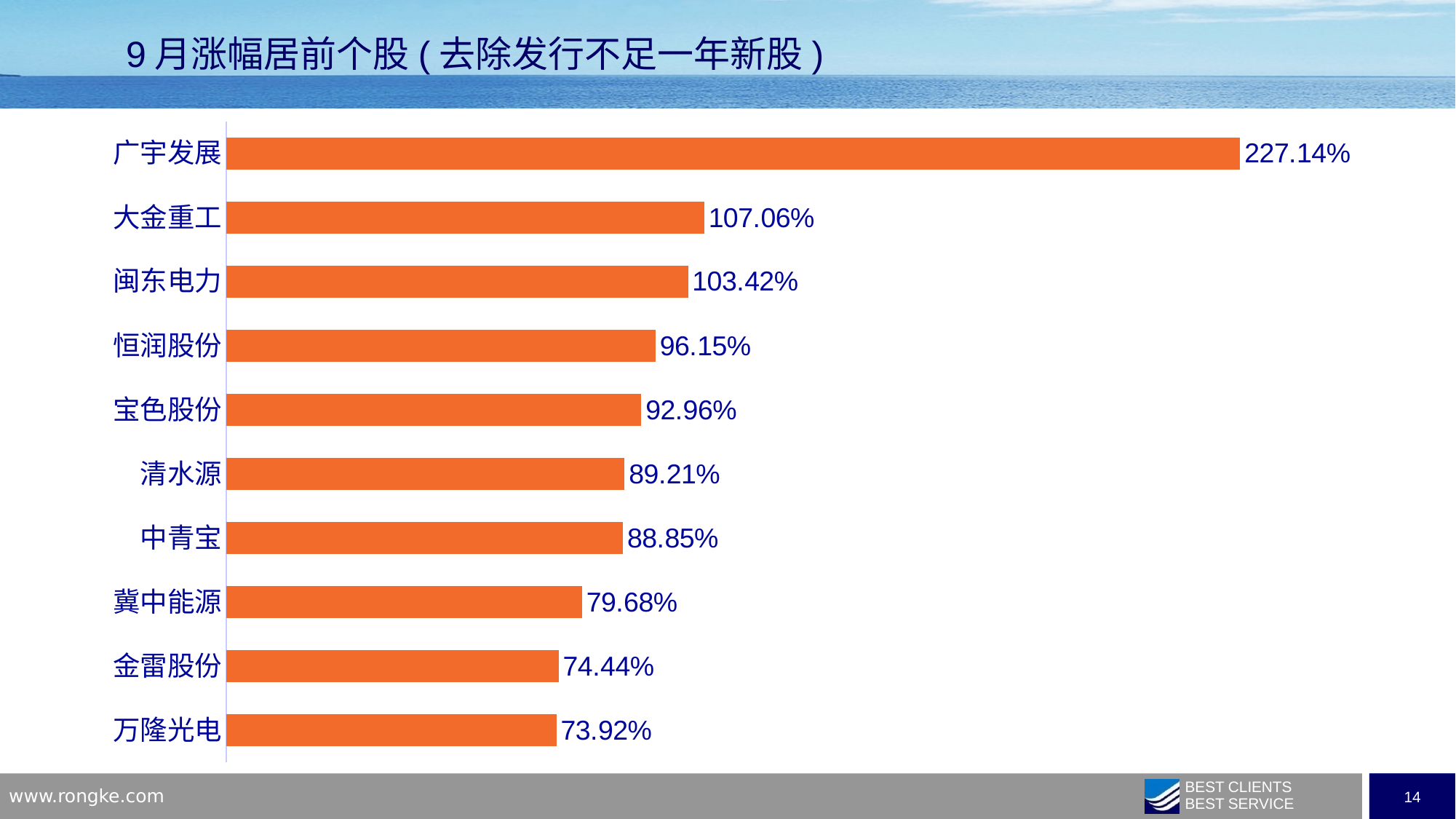

9月涨幅居前个股(去除发行不足一年新股)

### Chart

| Category |  |
|---|---|
| 万隆光电 | 0.7392086330935299 |
| 金雷股份 | 0.7443811807012299 |
| 冀中能源 | 0.7968127490039799 |
| 中青宝 | 0.88847117794486 |
| 清水源 | 0.8920725883476599 |
| 宝色股份 | 0.92959358900973 |
| 恒润股份 | 0.96153846153846 |
| 闽东电力 | 1.0341685649203 |
| 大金重工 | 1.0706287683031999 |
| 广宇发展 | 2.2713675213675 |